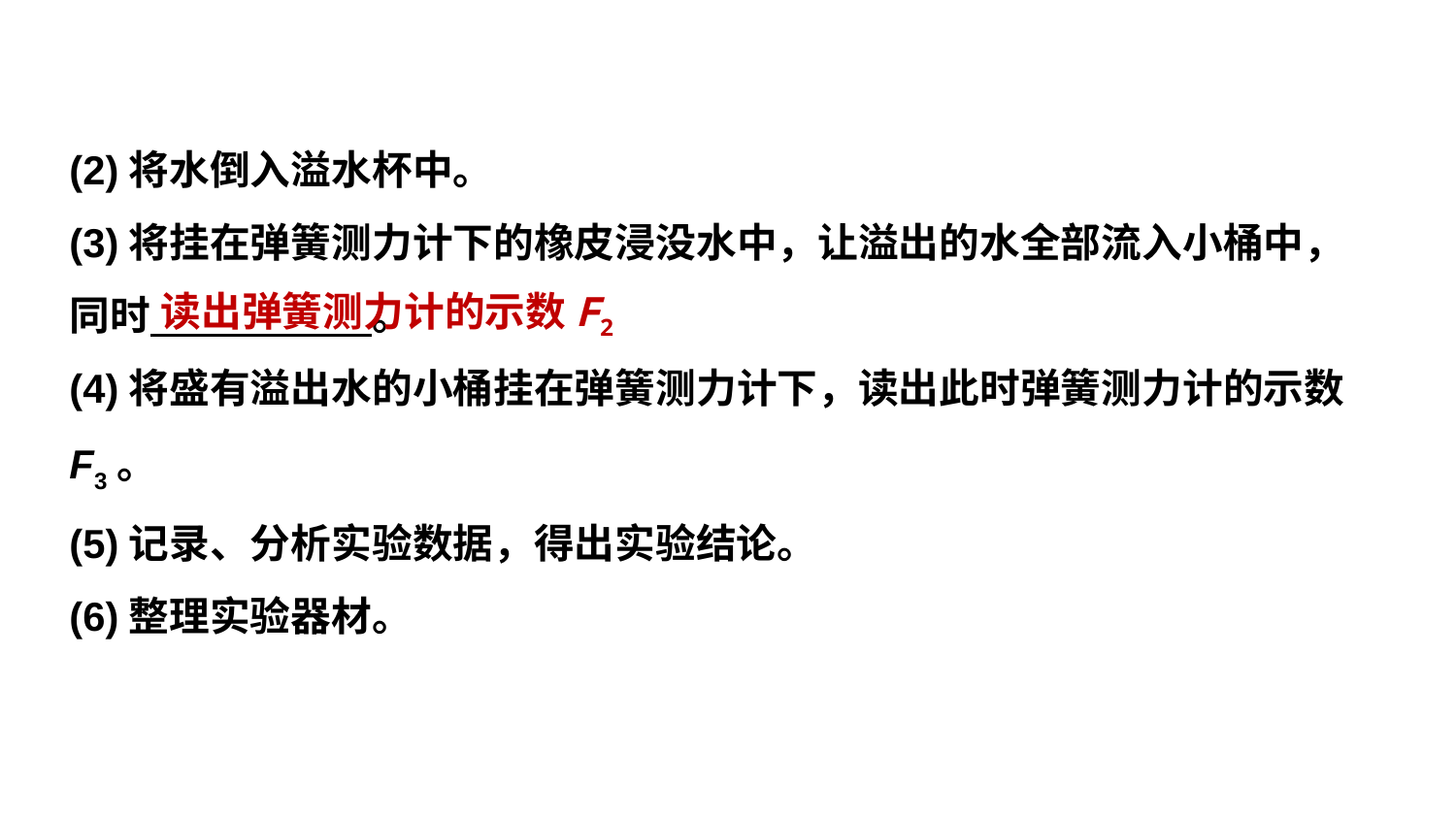

(2)将水倒入溢水杯中。
(3)将挂在弹簧测力计下的橡皮浸没水中，让溢出的水全部流入小桶中，同时                        。
(4)将盛有溢出水的小桶挂在弹簧测力计下，读出此时弹簧测力计的示数F3。
(5)记录、分析实验数据，得出实验结论。
(6)整理实验器材。
读出弹簧测力计的示数F2